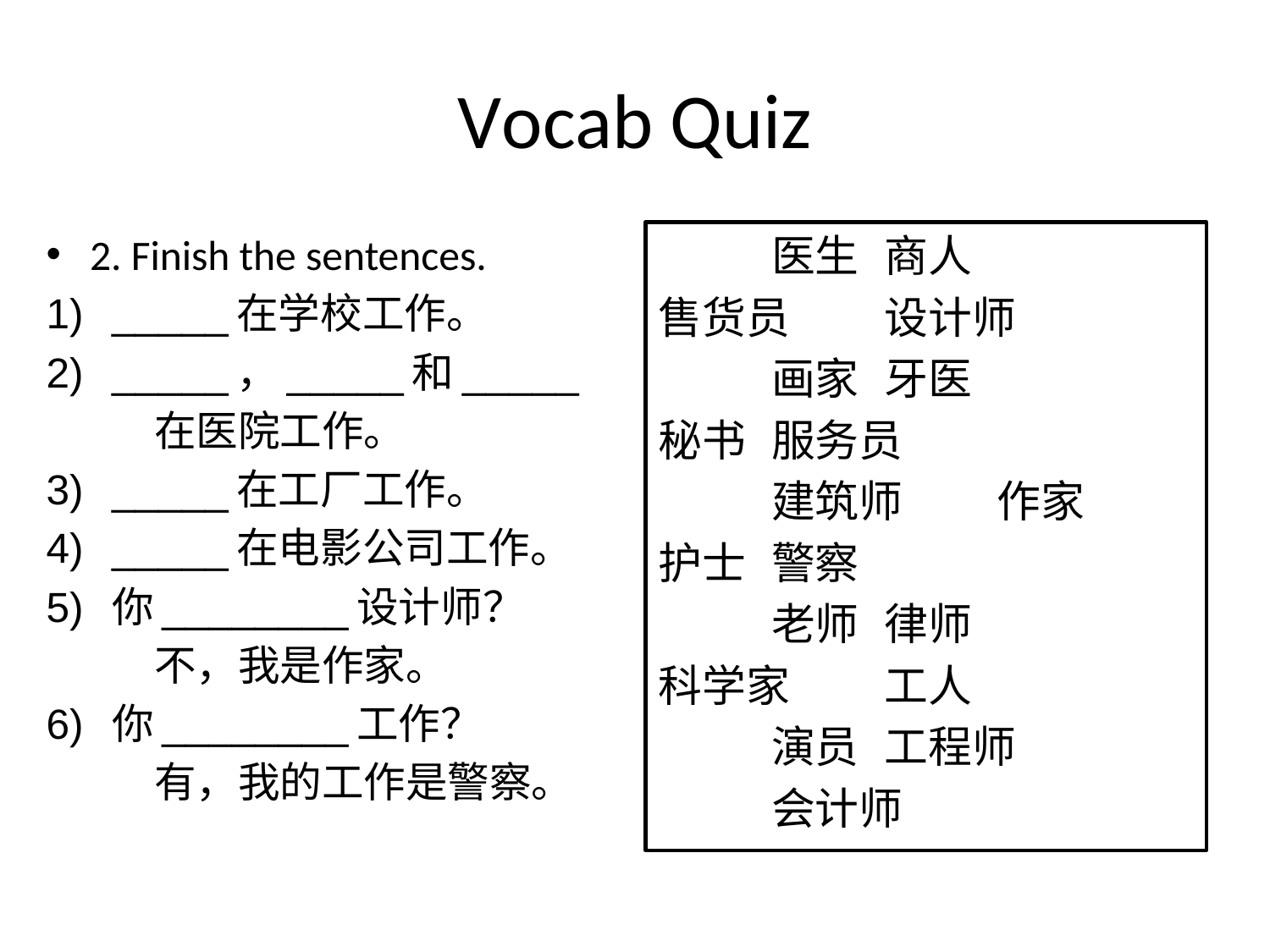

# Vocab Quiz
2. Finish the sentences.
_____在学校工作。
_____，_____和_____
	在医院工作。
_____在工厂工作。
_____在电影公司工作。
你________设计师？
	不，我是作家。
你________工作？
	有，我的工作是警察。

		医生		商人
售货员		设计师
	画家		牙医
秘书			服务员
	建筑师		作家
护士		警察
	老师			律师
科学家		工人
	演员		工程师
		会计师